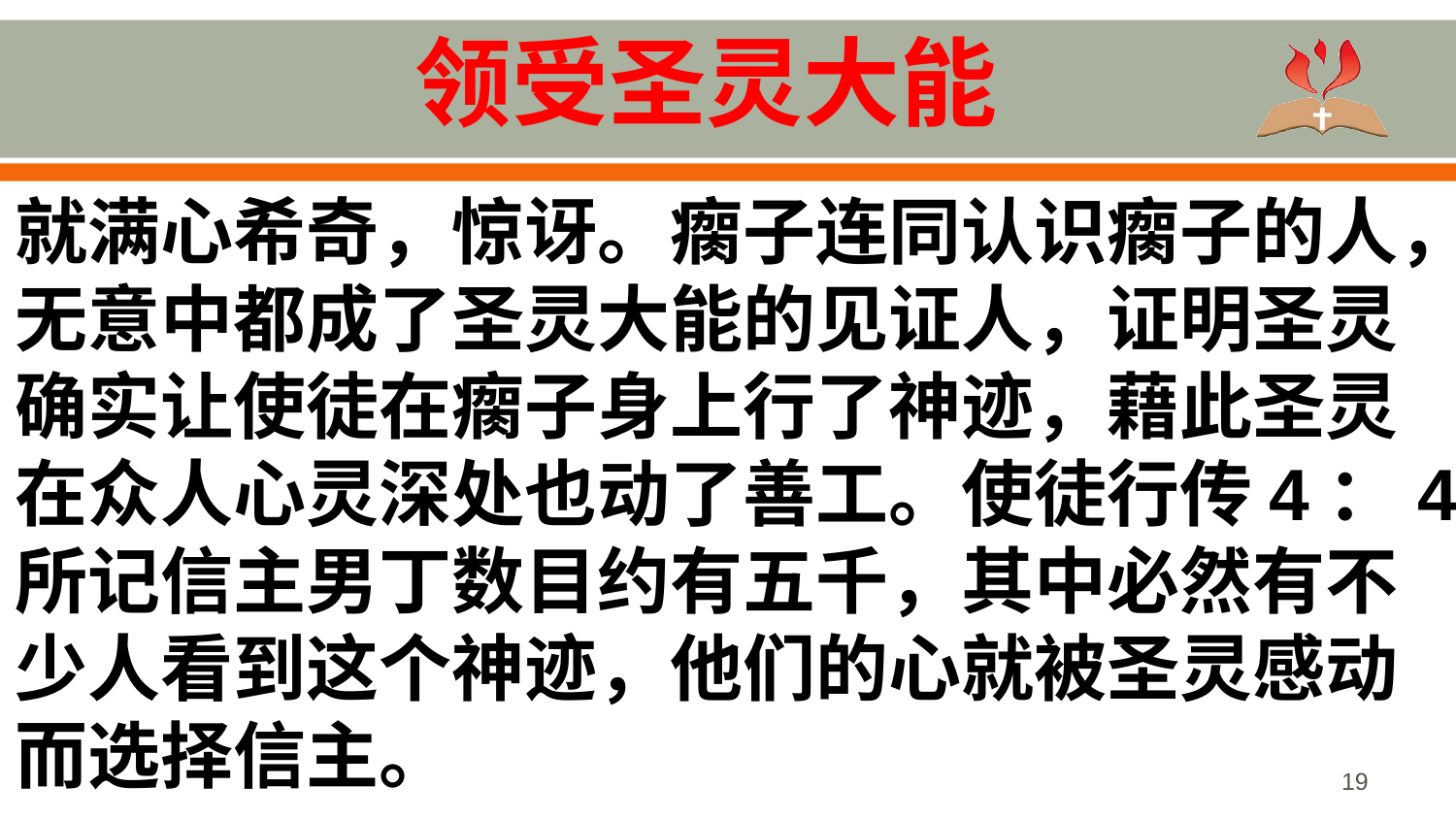

# 领受圣灵大能
就满心希奇，惊讶。瘸子连同认识瘸子的人，无意中都成了圣灵大能的见证人，证明圣灵
确实让使徒在瘸子身上行了神迹，藉此圣灵
在众人心灵深处也动了善工。使徒行传4：4 所记信主男丁数目约有五千，其中必然有不
少人看到这个神迹，他们的心就被圣灵感动
而选择信主。

19